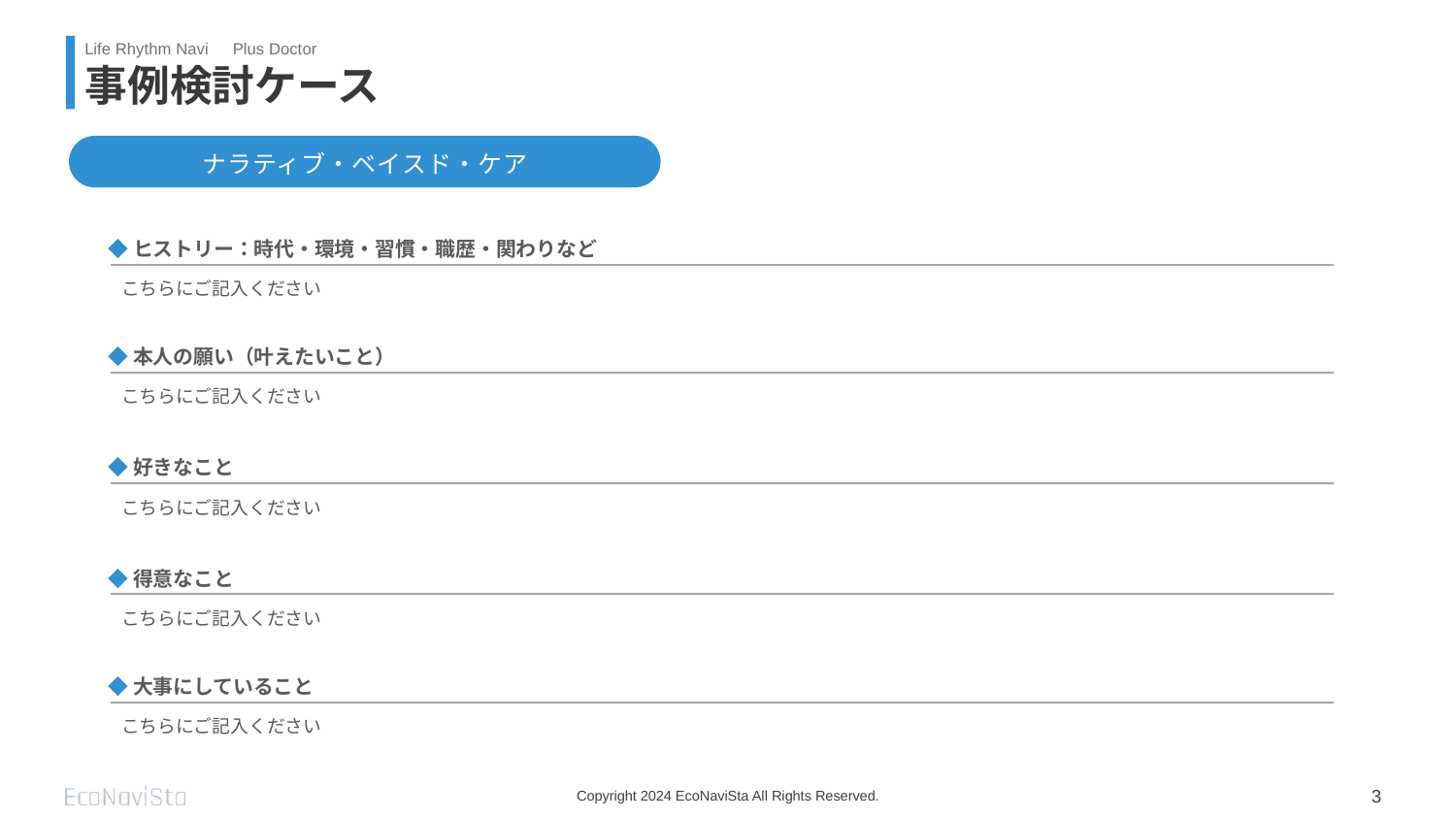

# 事例検討ケース
ナラティブ・ベイスド・ケア
◆ヒストリー：時代・環境・習慣・職歴・関わりなど
こちらにご記入ください
◆本人の願い（叶えたいこと）
こちらにご記入ください
◆好きなこと
こちらにご記入ください
◆得意なこと
こちらにご記入ください
◆大事にしていること
こちらにご記入ください
Copyright 2024 EcoNaviSta All Rights Reserved.
3